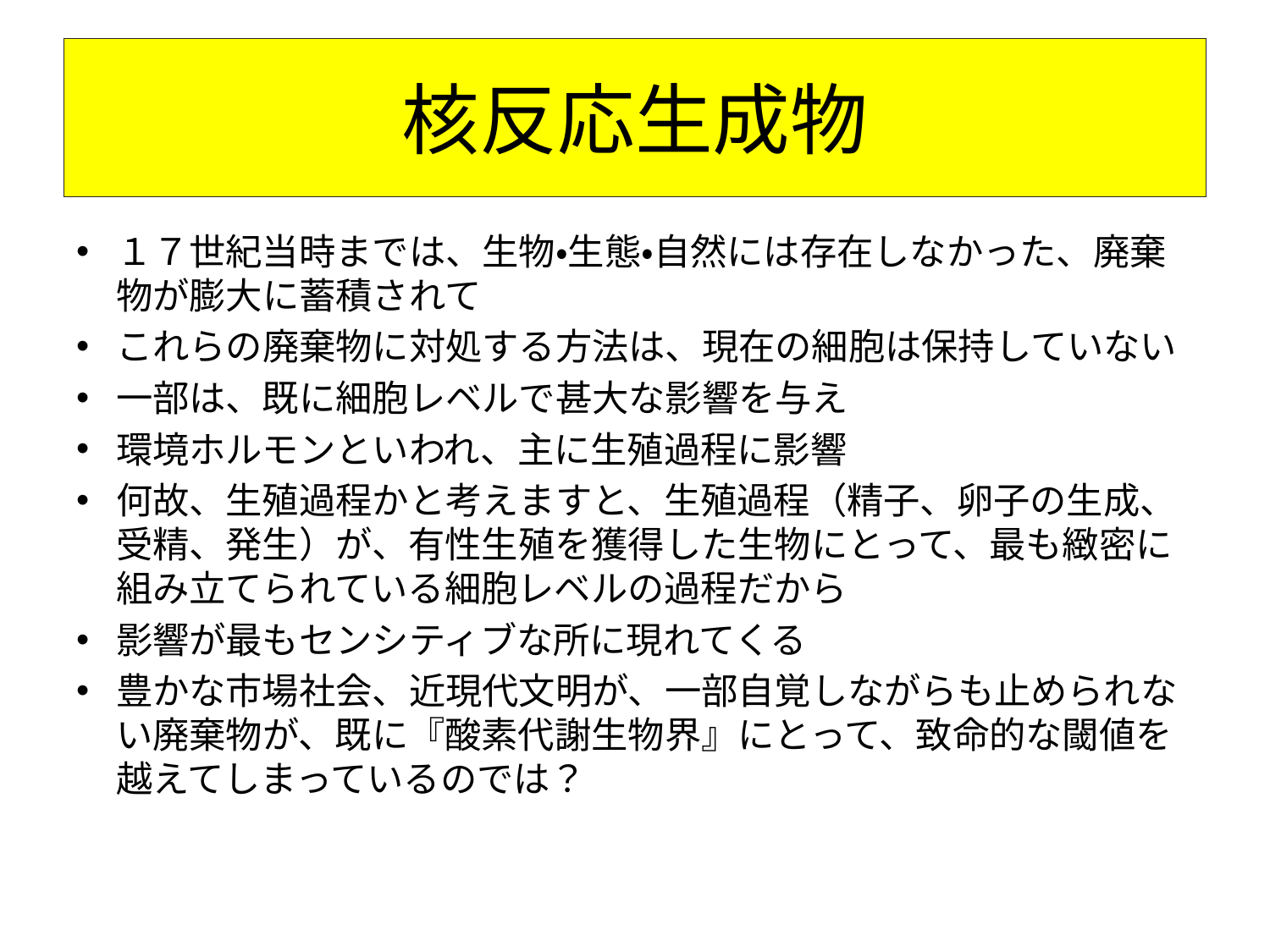

# 核反応生成物
１７世紀当時までは、生物・生態・自然には存在しなかった、廃棄物が膨大に蓄積されて
これらの廃棄物に対処する方法は、現在の細胞は保持していない
一部は、既に細胞レベルで甚大な影響を与え
環境ホルモンといわれ、主に生殖過程に影響
何故、生殖過程かと考えますと、生殖過程（精子、卵子の生成、受精、発生）が、有性生殖を獲得した生物にとって、最も緻密に組み立てられている細胞レベルの過程だから
影響が最もセンシティブな所に現れてくる
豊かな市場社会、近現代文明が、一部自覚しながらも止められない廃棄物が、既に『酸素代謝生物界』にとって、致命的な閾値を越えてしまっているのでは？